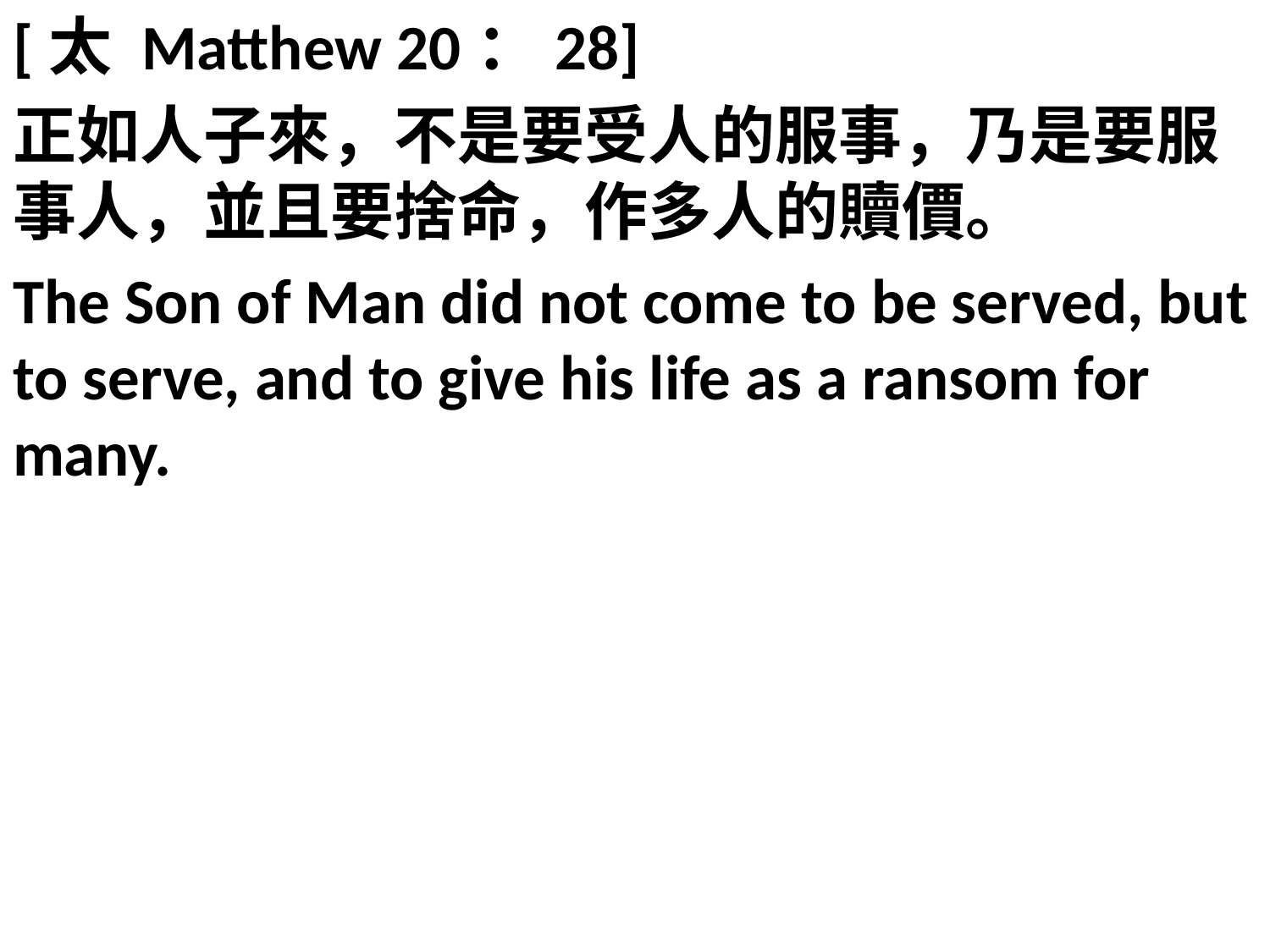

[太 Matthew 20：28]
正如人子來，不是要受人的服事，乃是要服事人，並且要捨命，作多人的贖價。
The Son of Man did not come to be served, but to serve, and to give his life as a ransom for many.